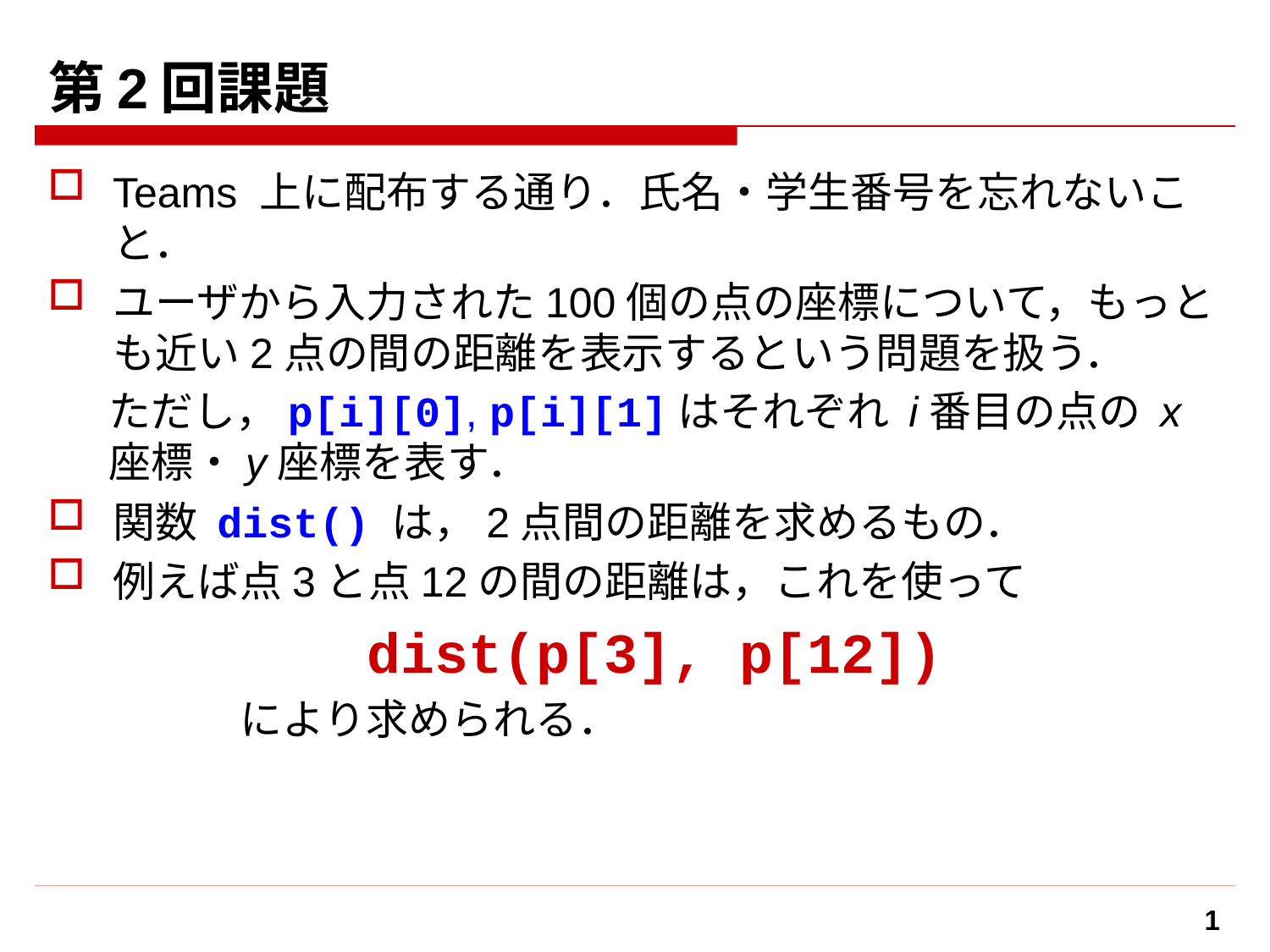

# 第2回課題
Teams 上に配布する通り．氏名・学生番号を忘れないこと．
ユーザから入力された100個の点の座標について，もっとも近い2点の間の距離を表示するという問題を扱う．
ただし，p[i][0], p[i][1]はそれぞれ i 番目の点の x 座標・y 座標を表す．
関数 dist() は，2点間の距離を求めるもの．
例えば点3と点12の間の距離は，これを使って
			dist(p[3], p[12])
		により求められる．
1